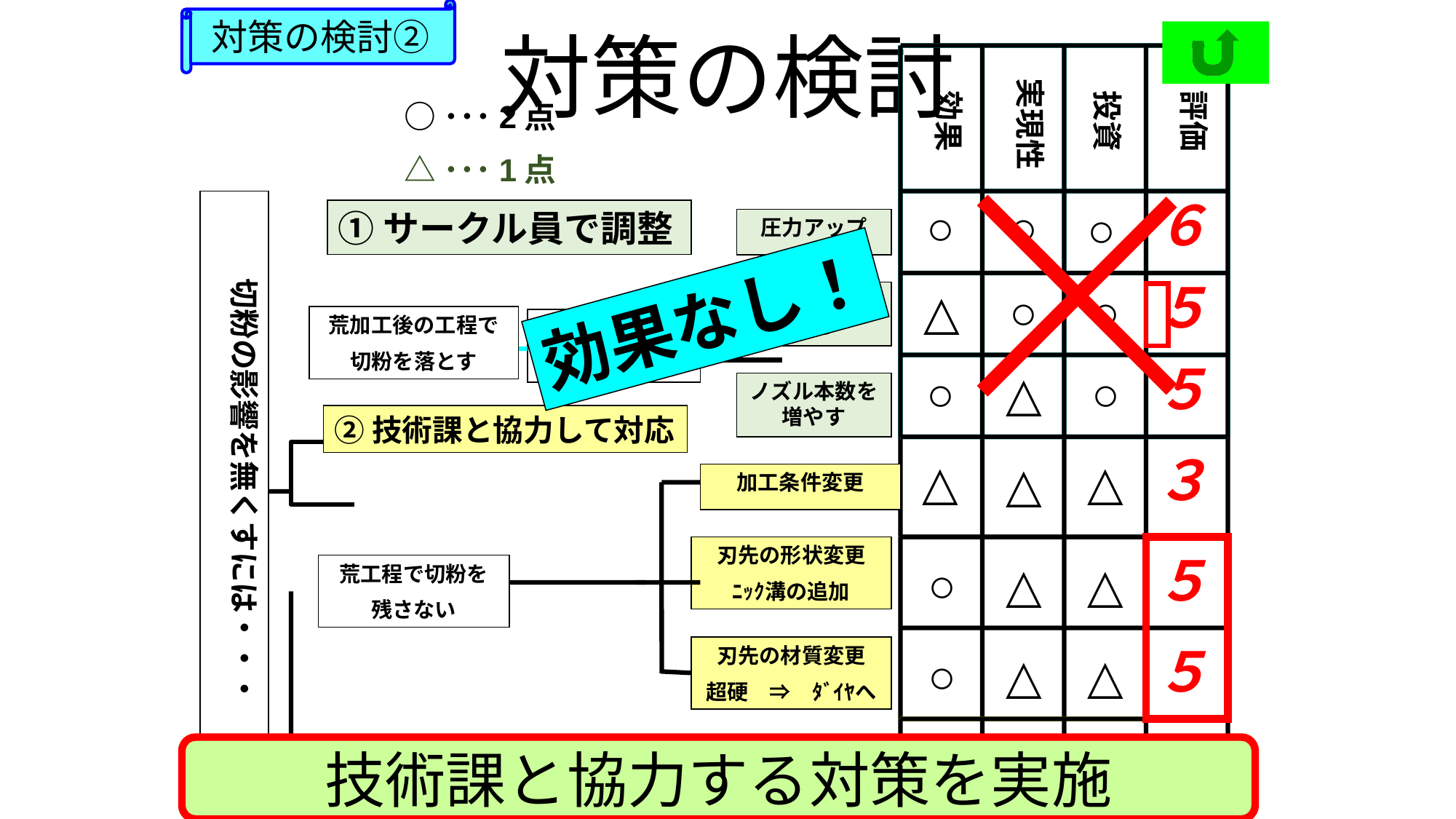

対策の検討②
# 対策の検討

①サークル員で調整
圧力アップ

狙う位置を変える

ノズル本数を増やす

実現性
効果
投資
評価

６
○
○
○

５
△
○
○

５
○
△
○

○･･･2点
△･･･1点
切粉の影響を無くすには・・・

効果なし！
圧力アップ
狙う位置を変える

荒加工後の工程で
切粉を落とす
中間洗浄工程の
能力UP

ノズル本数を増やす
②技術課と協力して対応

３
△
△
△

加工条件変更

技術課と協力する対策を実施

刃先の形状変更
ﾆｯｸ溝の追加
５
荒工程で切粉を
残さない
○
△
△

５
刃先の材質変更
超硬　⇒　ﾀﾞｲﾔへ
○
△
△

３
△
△
△

仕上工程で切粉を影響させない
加工条件変更